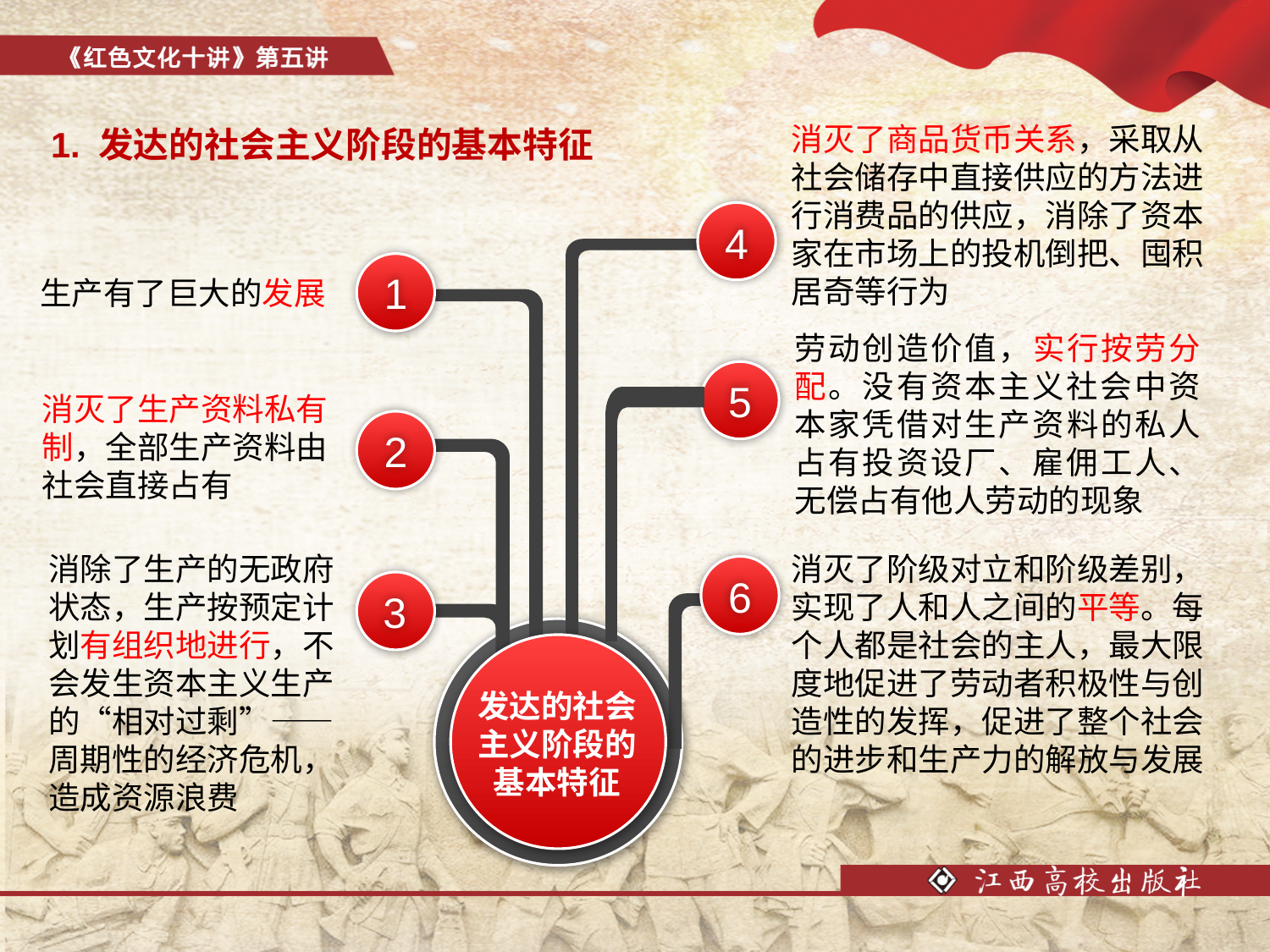

消灭了商品货币关系，采取从社会储存中直接供应的方法进行消费品的供应，消除了资本家在市场上的投机倒把、囤积居奇等行为

4

5

1
生产有了巨大的发展

劳动创造价值，实行按劳分配。没有资本主义社会中资本家凭借对生产资料的私人占有投资设厂、雇佣工人、无偿占有他人劳动的现象
消灭了生产资料私有制，全部生产资料由社会直接占有

2

消除了生产的无政府状态，生产按预定计划有组织地进行，不会发生资本主义生产的“相对过剩”——周期性的经济危机，造成资源浪费
消灭了阶级对立和阶级差别，实现了人和人之间的平等。每个人都是社会的主人，最大限度地促进了劳动者积极性与创造性的发挥，促进了整个社会的进步和生产力的解放与发展

6

3

发达的社会主义阶段的基本特征
1. 发达的社会主义阶段的基本特征